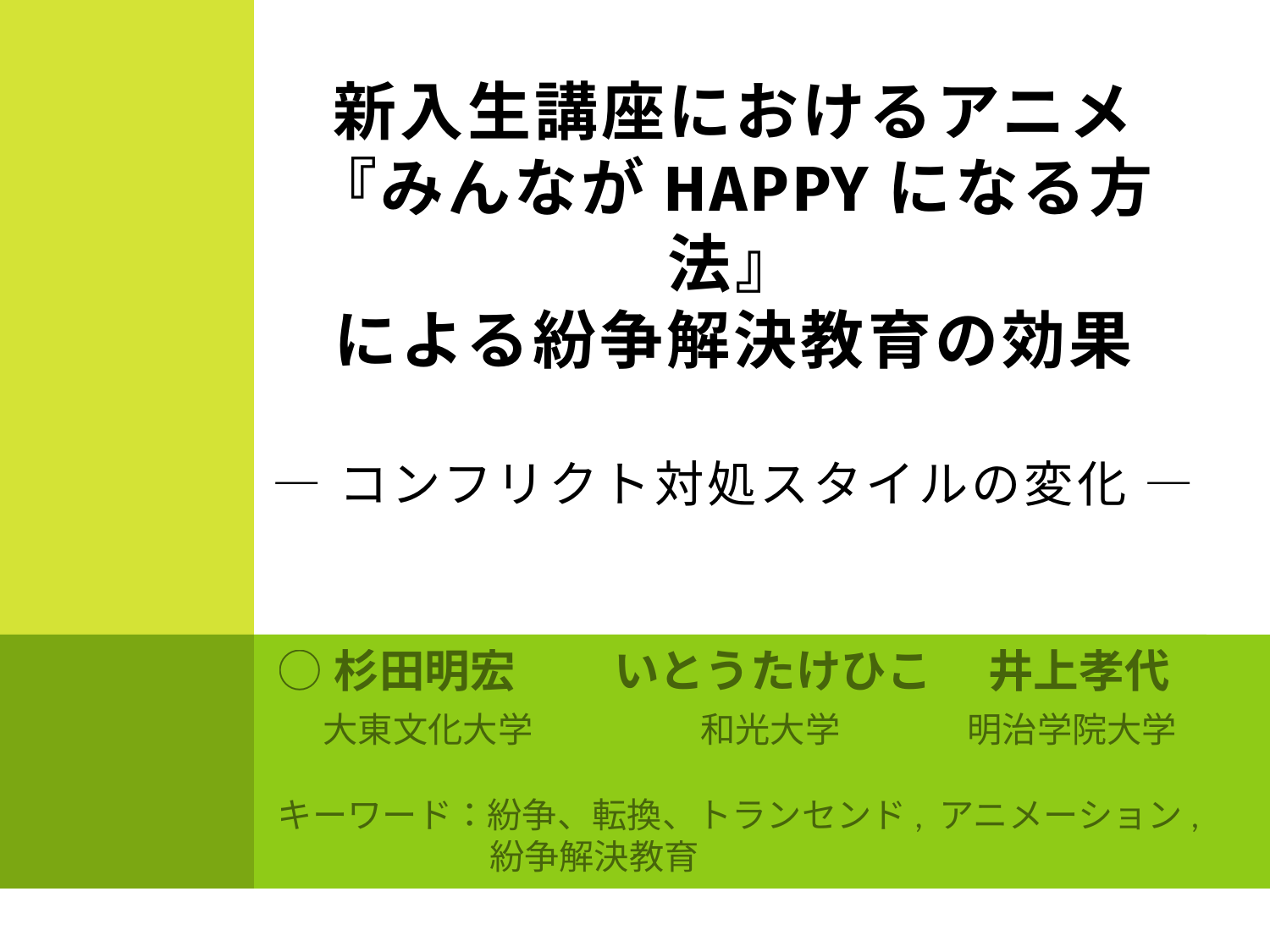

# 新入生講座におけるアニメ『みんながHappyになる方法』 による紛争解決教育の効果 ― コンフリクト対処スタイルの変化 ―
○杉田明宏　　　いとうたけひこ　 井上孝代
　大東文化大学　                 和光大学　　　           明治学院大学
キーワード：紛争、転換、トランセンド, アニメーション,
                          紛争解決教育